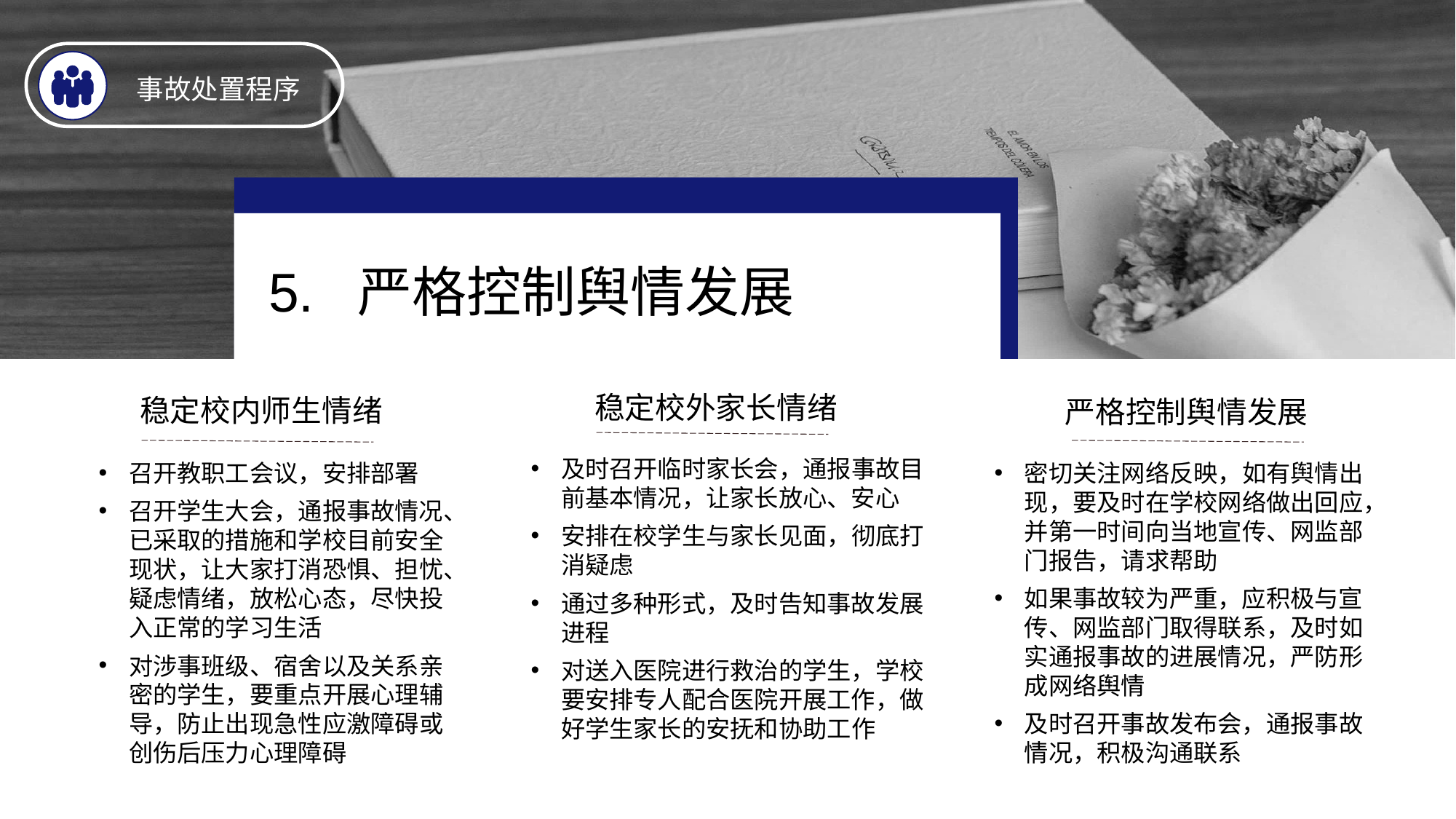

事故处置程序

严格控制舆情发展
稳定校外家长情绪
稳定校内师生情绪
严格控制舆情发展
及时召开临时家长会，通报事故目前基本情况，让家长放心、安心
安排在校学生与家长见面，彻底打消疑虑
通过多种形式，及时告知事故发展进程
对送入医院进行救治的学生，学校要安排专人配合医院开展工作，做好学生家长的安抚和协助工作
召开教职工会议，安排部署
召开学生大会，通报事故情况、已采取的措施和学校目前安全现状，让大家打消恐惧、担忧、疑虑情绪，放松心态，尽快投入正常的学习生活
对涉事班级、宿舍以及关系亲密的学生，要重点开展心理辅导，防止出现急性应激障碍或创伤后压力心理障碍
密切关注网络反映，如有舆情出现，要及时在学校网络做出回应，并第一时间向当地宣传、网监部门报告，请求帮助
如果事故较为严重，应积极与宣传、网监部门取得联系，及时如实通报事故的进展情况，严防形成网络舆情
及时召开事故发布会，通报事故情况，积极沟通联系